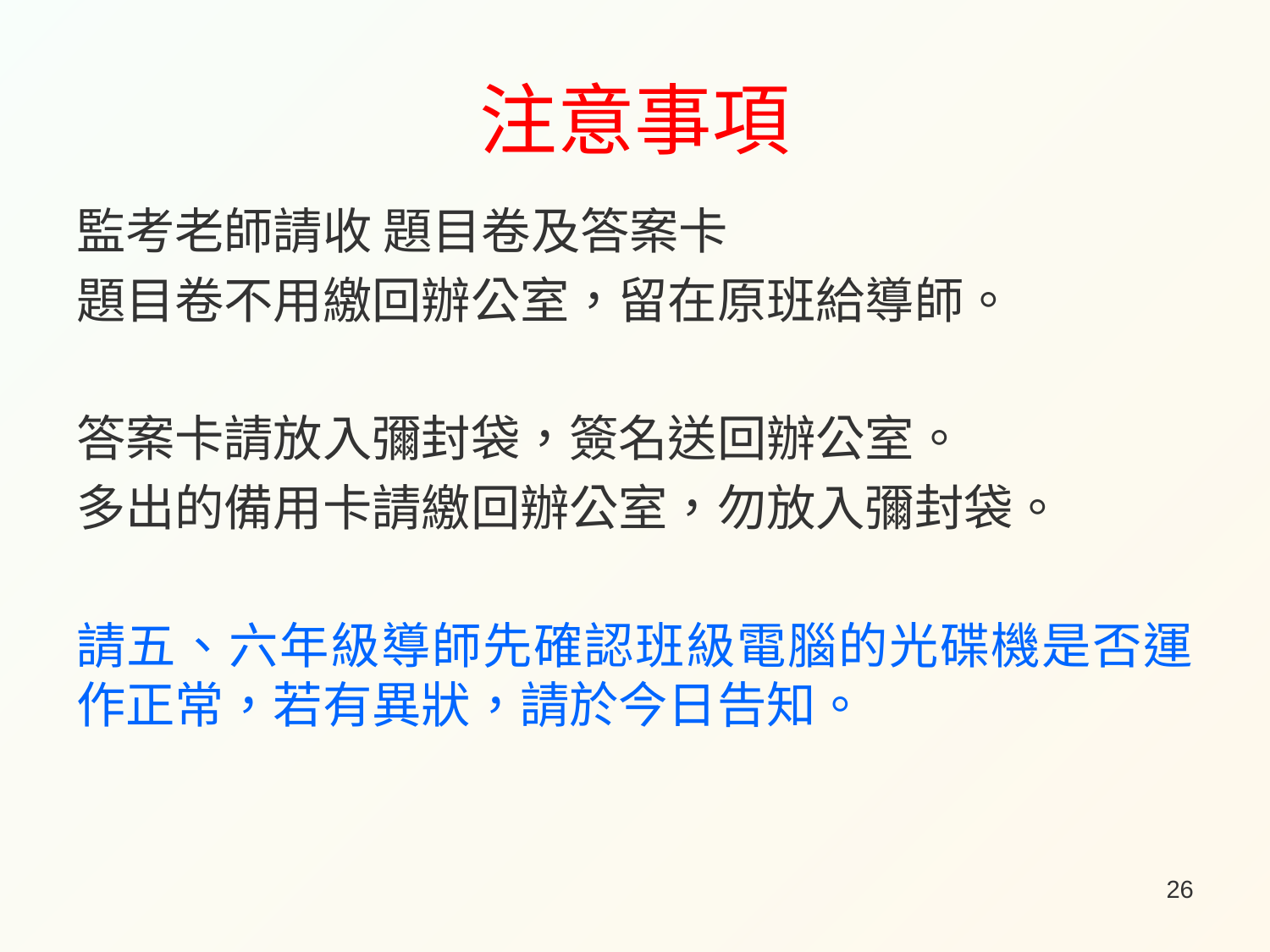

# 注意事項
監考老師請收 題目卷及答案卡
題目卷不用繳回辦公室，留在原班給導師。

答案卡請放入彌封袋，簽名送回辦公室。
多出的備用卡請繳回辦公室，勿放入彌封袋。

請五、六年級導師先確認班級電腦的光碟機是否運作正常，若有異狀，請於今日告知。
26